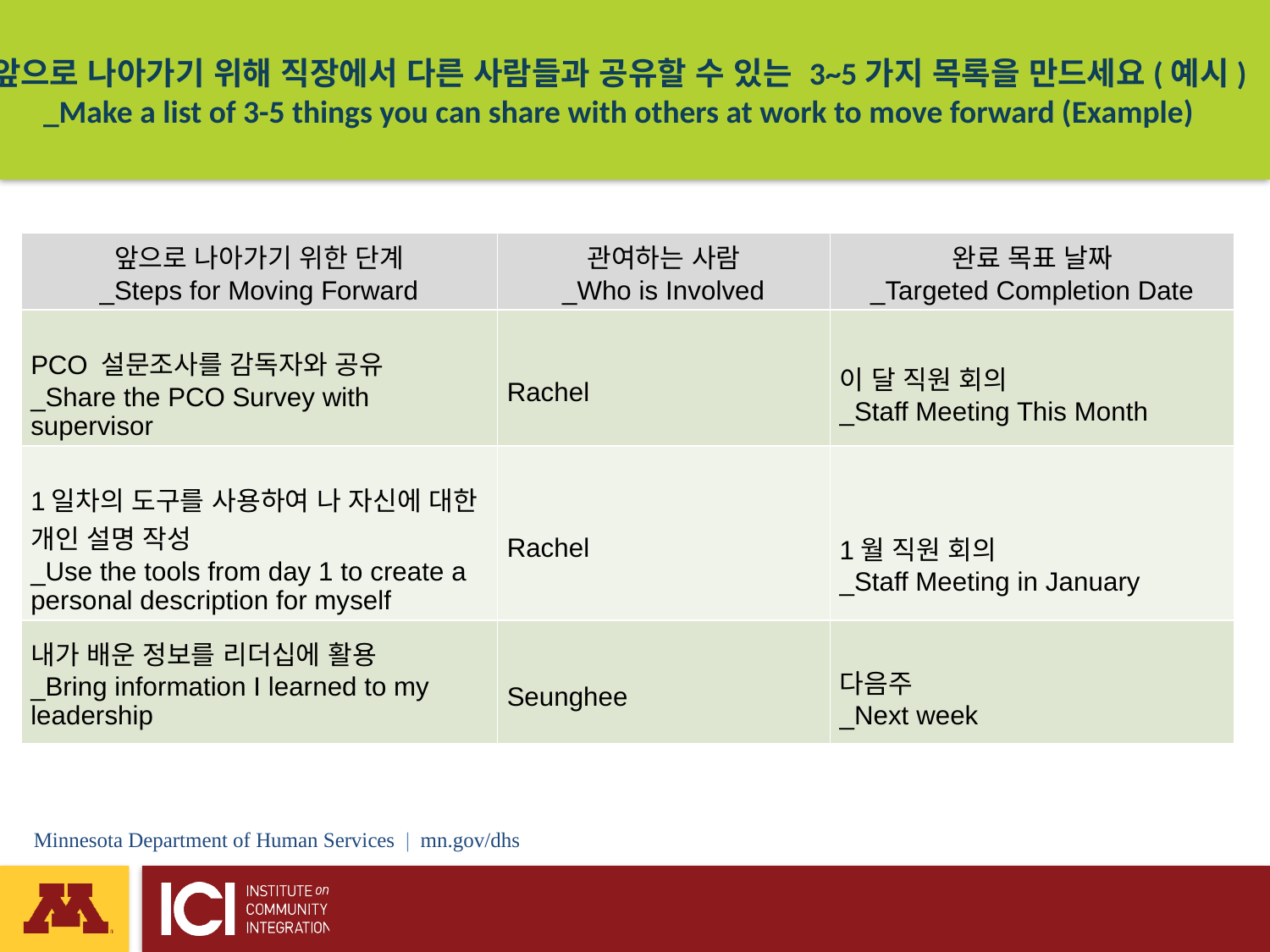

# 앞으로 나아가기 위해 직장에서 다른 사람들과 공유할 수 있는 3~5가지 목록을 만드세요(예시) _Make a list of 3-5 things you can share with others at work to move forward (Example)
| 앞으로 나아가기 위한 단계 \_Steps for Moving Forward | 관여하는 사람 \_Who is Involved | 완료 목표 날짜 \_Targeted Completion Date |
| --- | --- | --- |
| PCO 설문조사를 감독자와 공유 \_Share the PCO Survey with supervisor | Rachel | 이 달 직원 회의 \_Staff Meeting This Month |
| 1일차의 도구를 사용하여 나 자신에 대한 개인 설명 작성 \_Use the tools from day 1 to create a personal description for myself | Rachel | 1월 직원 회의 \_Staff Meeting in January |
| 내가 배운 정보를 리더십에 활용 \_Bring information I learned to my leadership | Seunghee | 다음주 \_Next week |
Minnesota Department of Human Services | mn.gov/dhs
43